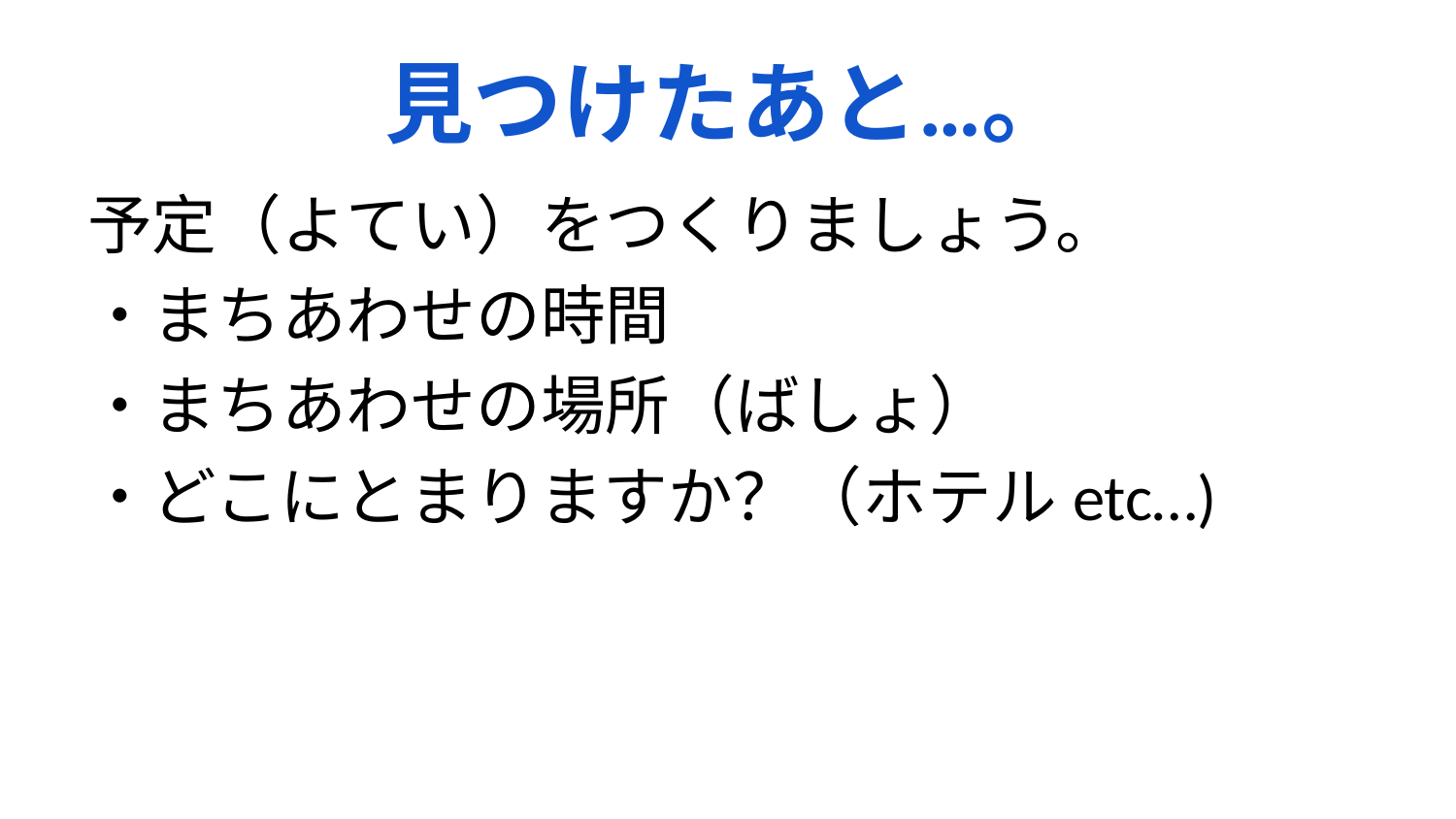

# 見つけたあと…。
予定（よてい）をつくりましょう。
・まちあわせの時間
・まちあわせの場所（ばしょ）
・どこにとまりますか？（ホテルetc…)